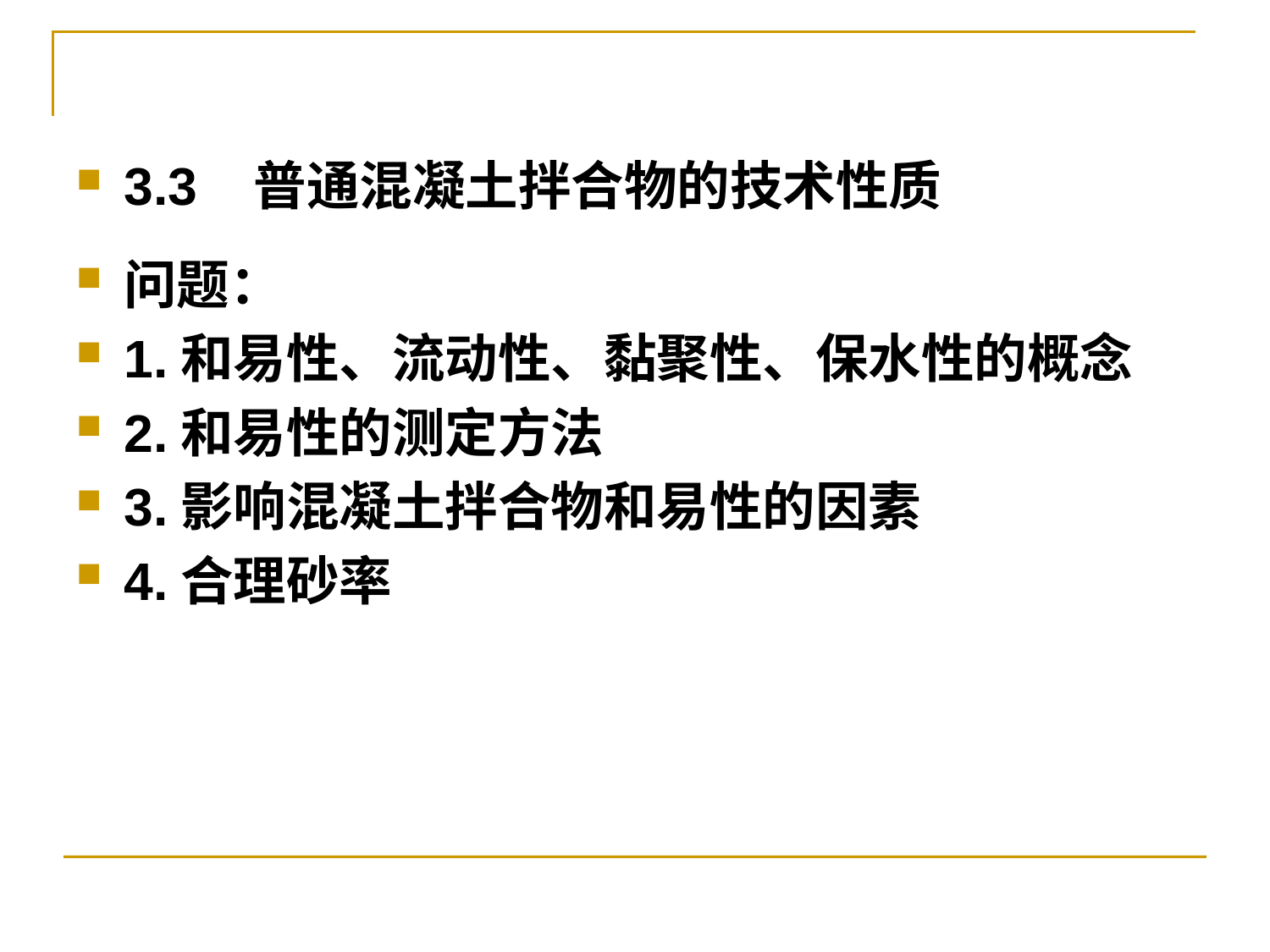

3.3   普通混凝土拌合物的技术性质

问题：
1.和易性、流动性、黏聚性、保水性的概念
2.和易性的测定方法
3.影响混凝土拌合物和易性的因素
4.合理砂率